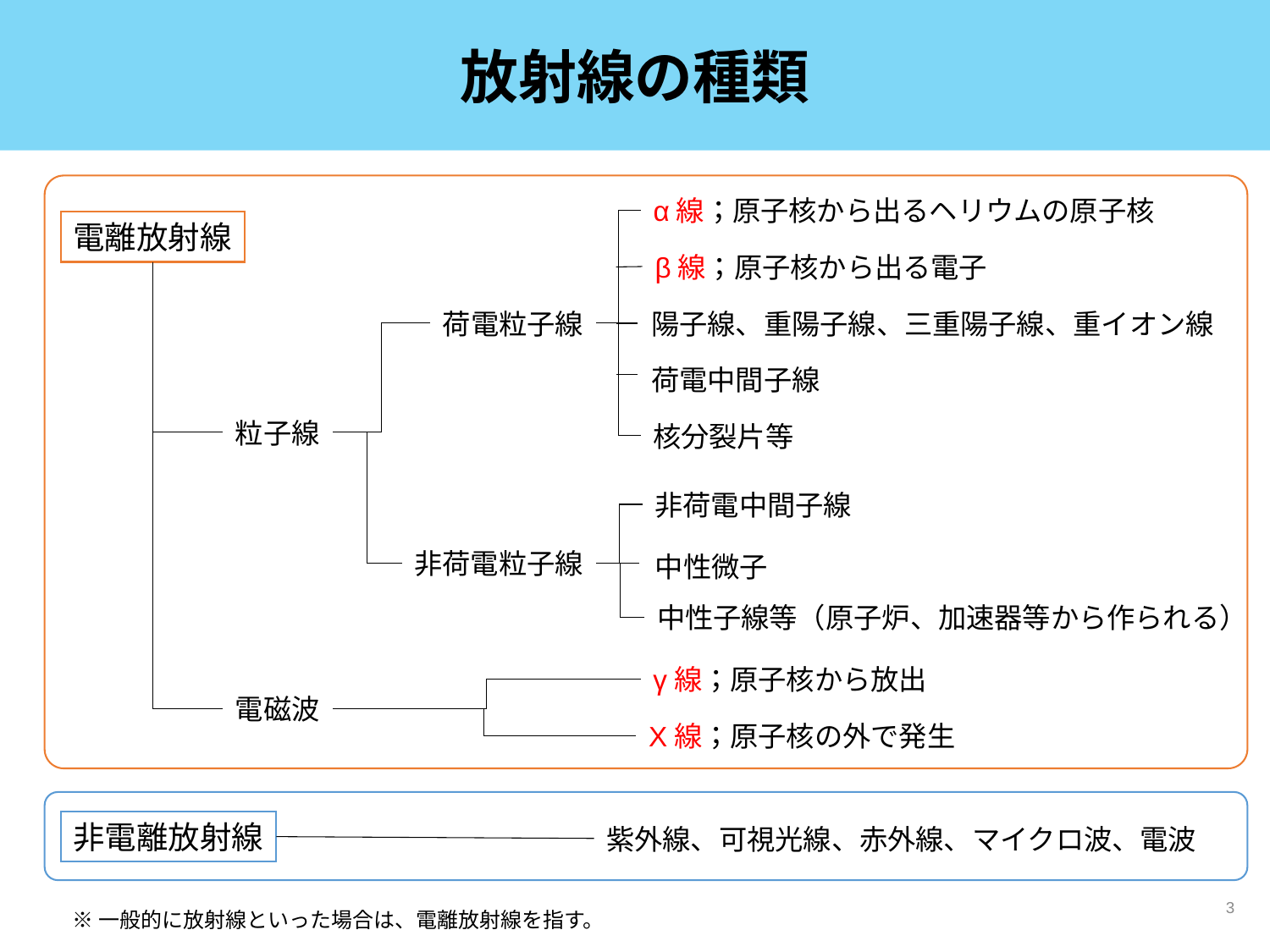

# 放射線の種類

α線；原子核から出るヘリウムの原子核
電離放射線
β線；原子核から出る電子
荷電粒子線
陽子線、重陽子線、三重陽子線、重イオン線
荷電中間子線
粒子線
核分裂片等
非荷電中間子線
非荷電粒子線
中性微子
中性子線等（原子炉、加速器等から作られる）
γ線；原子核から放出
電磁波
X線；原子核の外で発生

非電離放射線
紫外線、可視光線、赤外線、マイクロ波、電波
3
※一般的に放射線といった場合は、電離放射線を指す。